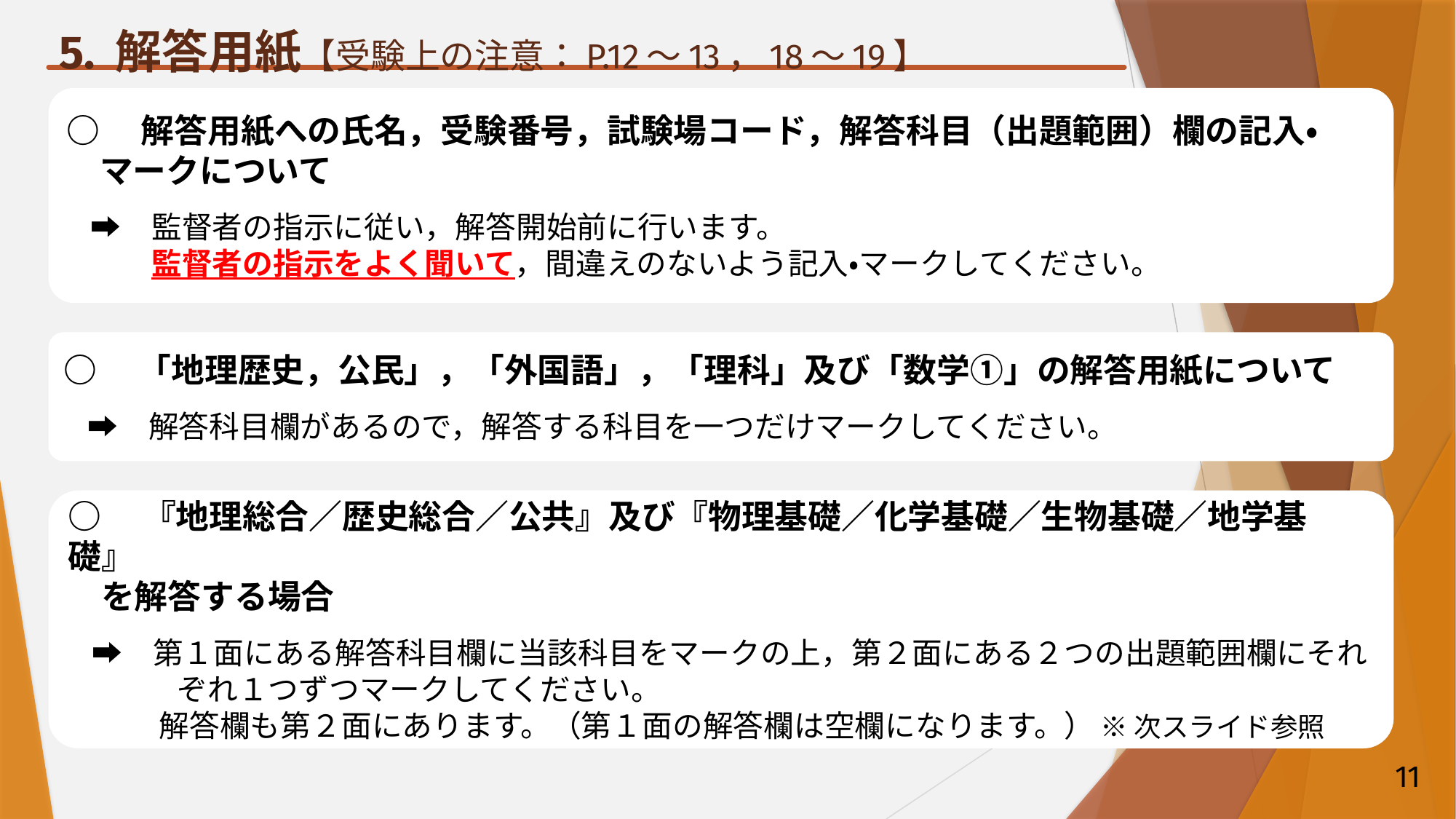

5. 解答用紙【受験上の注意：P.12～13，18～19】
○　解答用紙への氏名，受験番号，試験場コード，解答科目（出題範囲）欄の記入・
　マークについて
　➡　監督者の指示に従い，解答開始前に行います。
　　　監督者の指示をよく聞いて，間違えのないよう記入・マークしてください。
○　「地理歴史，公民」，「外国語」，「理科」及び「数学①」の解答用紙について
　➡　解答科目欄があるので，解答する科目を一つだけマークしてください。
○　『地理総合／歴史総合／公共』及び『物理基礎／化学基礎／生物基礎／地学基礎』
　を解答する場合
　➡　第１面にある解答科目欄に当該科目をマークの上，第２面にある２つの出題範囲欄にそれ
	ぞれ１つずつマークしてください。
　　　解答欄も第２面にあります。（第１面の解答欄は空欄になります。） ※ 次スライド参照
11